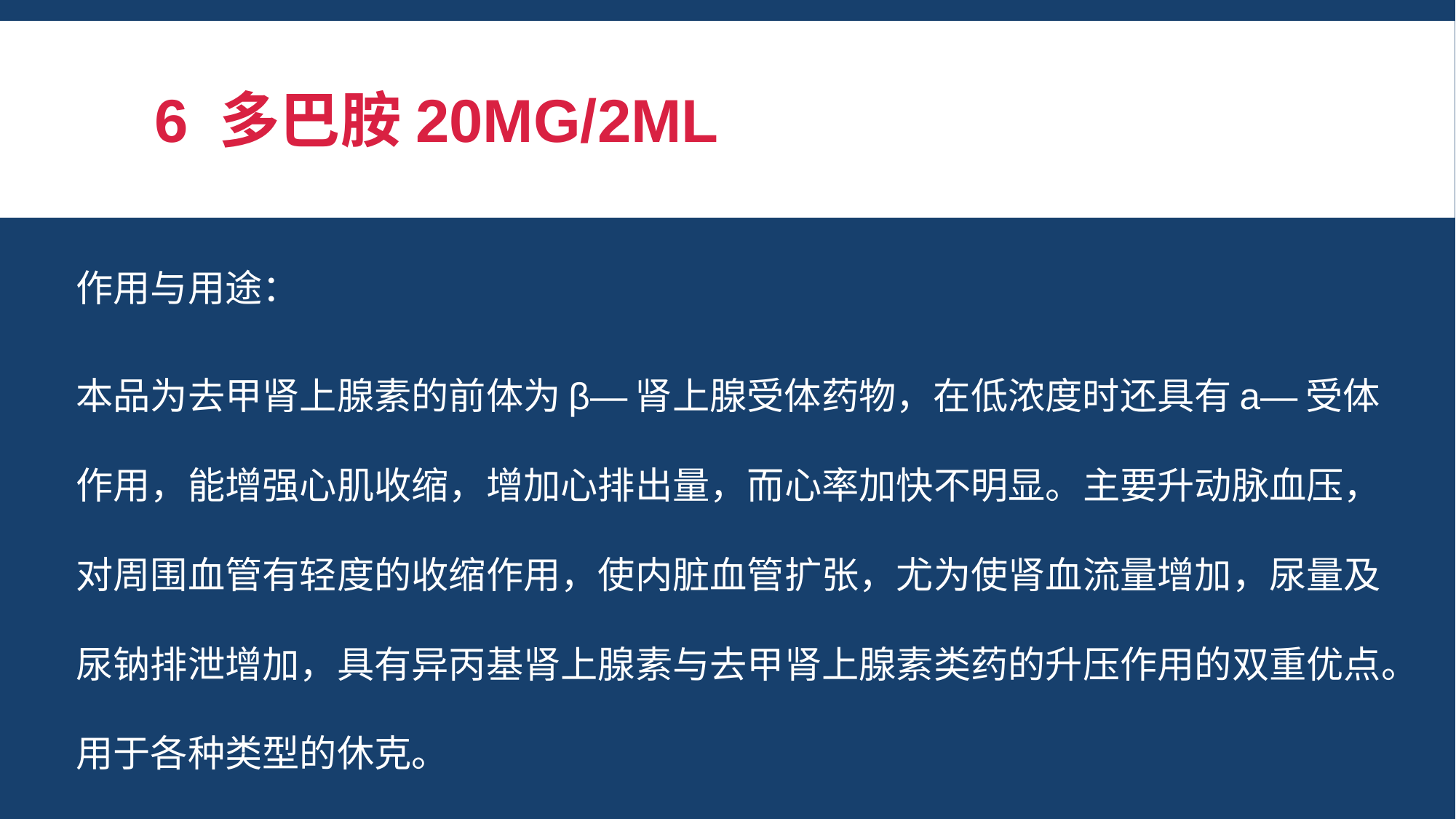

# 6 多巴胺20mg/2ml
作用与用途：
本品为去甲肾上腺素的前体为β—肾上腺受体药物，在低浓度时还具有a—受体作用，能增强心肌收缩，增加心排出量，而心率加快不明显。主要升动脉血压，对周围血管有轻度的收缩作用，使内脏血管扩张，尤为使肾血流量增加，尿量及尿钠排泄增加，具有异丙基肾上腺素与去甲肾上腺素类药的升压作用的双重优点。用于各种类型的休克。